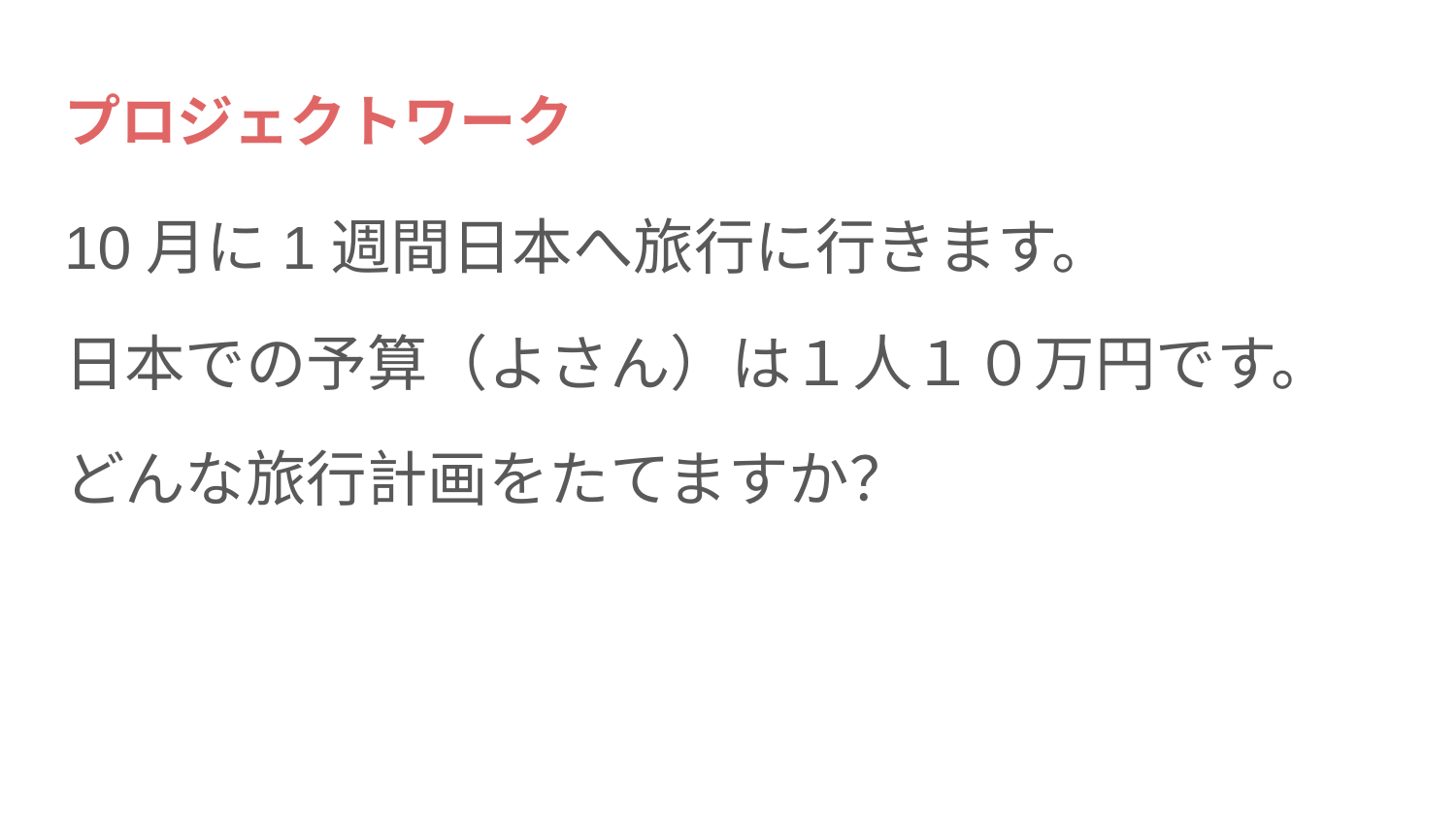

# プロジェクトワーク
10月に1週間日本へ旅行に行きます。
日本での予算（よさん）は１人１０万円です。
どんな旅行計画をたてますか？